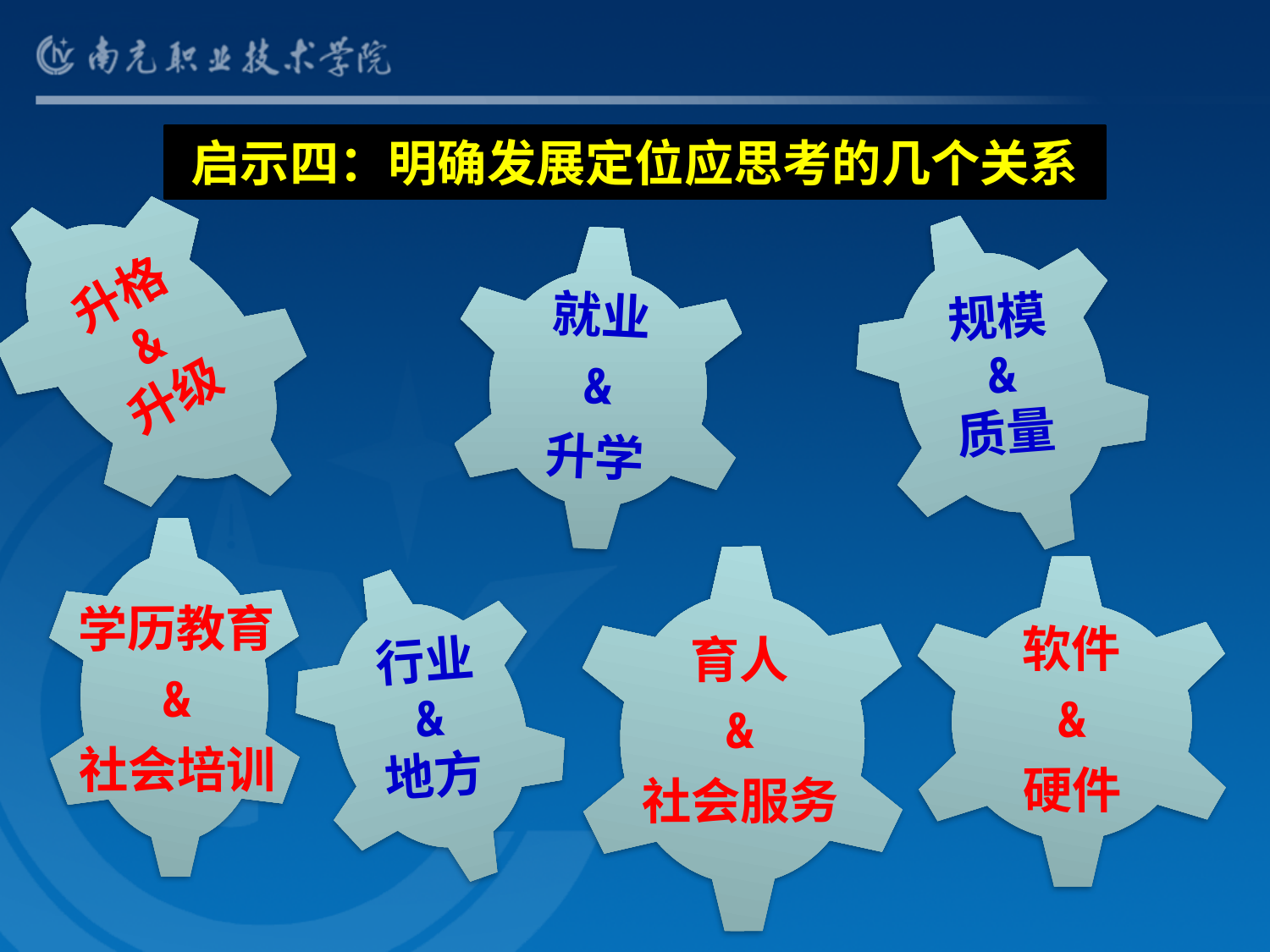

启示四：明确发展定位应思考的几个关系

升格
&
升级

规模
&
质量

就业
&
升学

学历教育
&
社会培训

育人
&
社会服务

软件
&
硬件

行业
&
地方